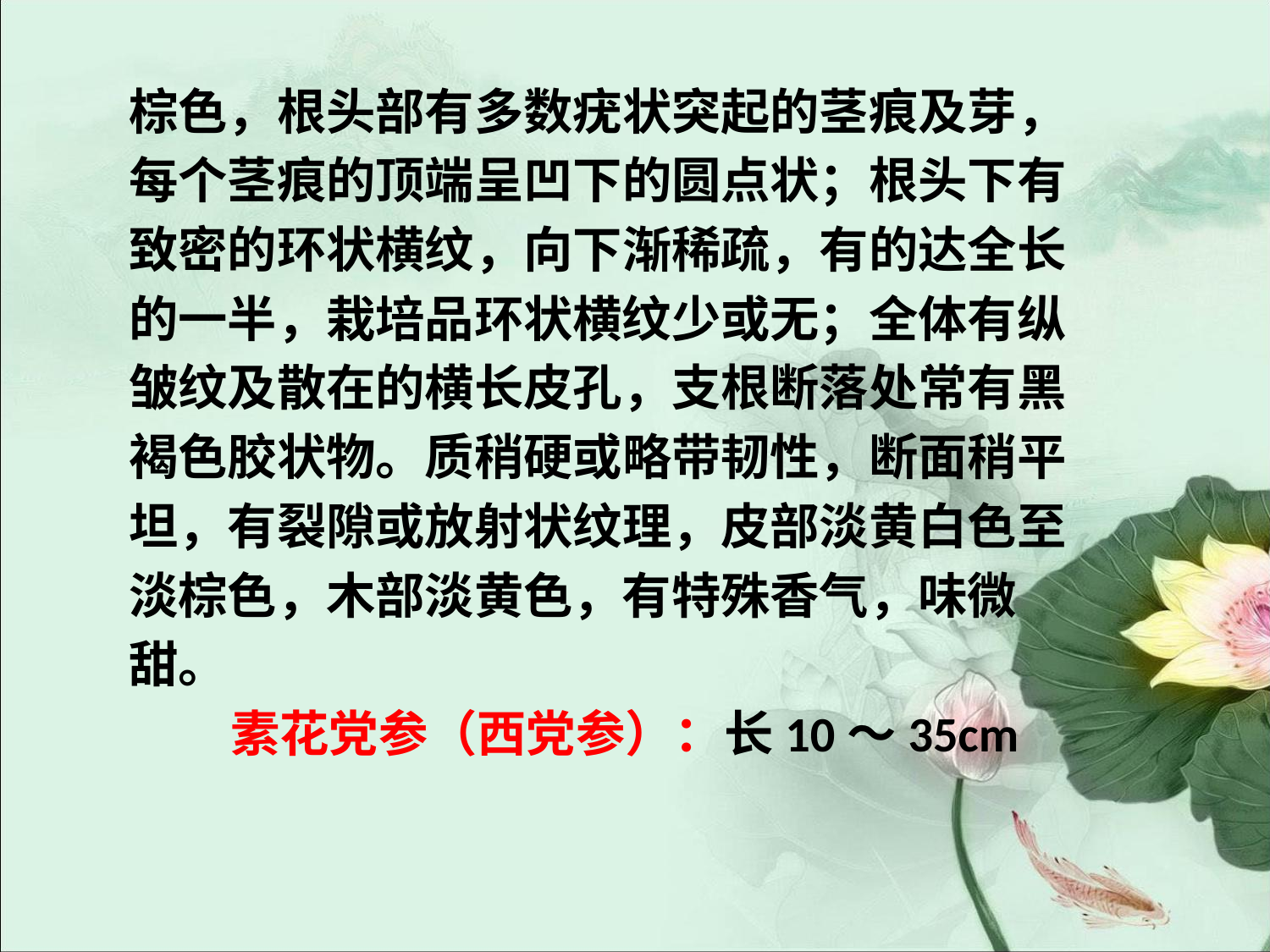

#
棕色，根头部有多数疣状突起的茎痕及芽，
每个茎痕的顶端呈凹下的圆点状；根头下有
致密的环状横纹，向下渐稀疏，有的达全长
的一半，栽培品环状横纹少或无；全体有纵
皱纹及散在的横长皮孔，支根断落处常有黑
褐色胶状物。质稍硬或略带韧性，断面稍平
坦，有裂隙或放射状纹理，皮部淡黄白色至
淡棕色，木部淡黄色，有特殊香气，味微
甜。
        素花党参（西党参）：长10～35cm